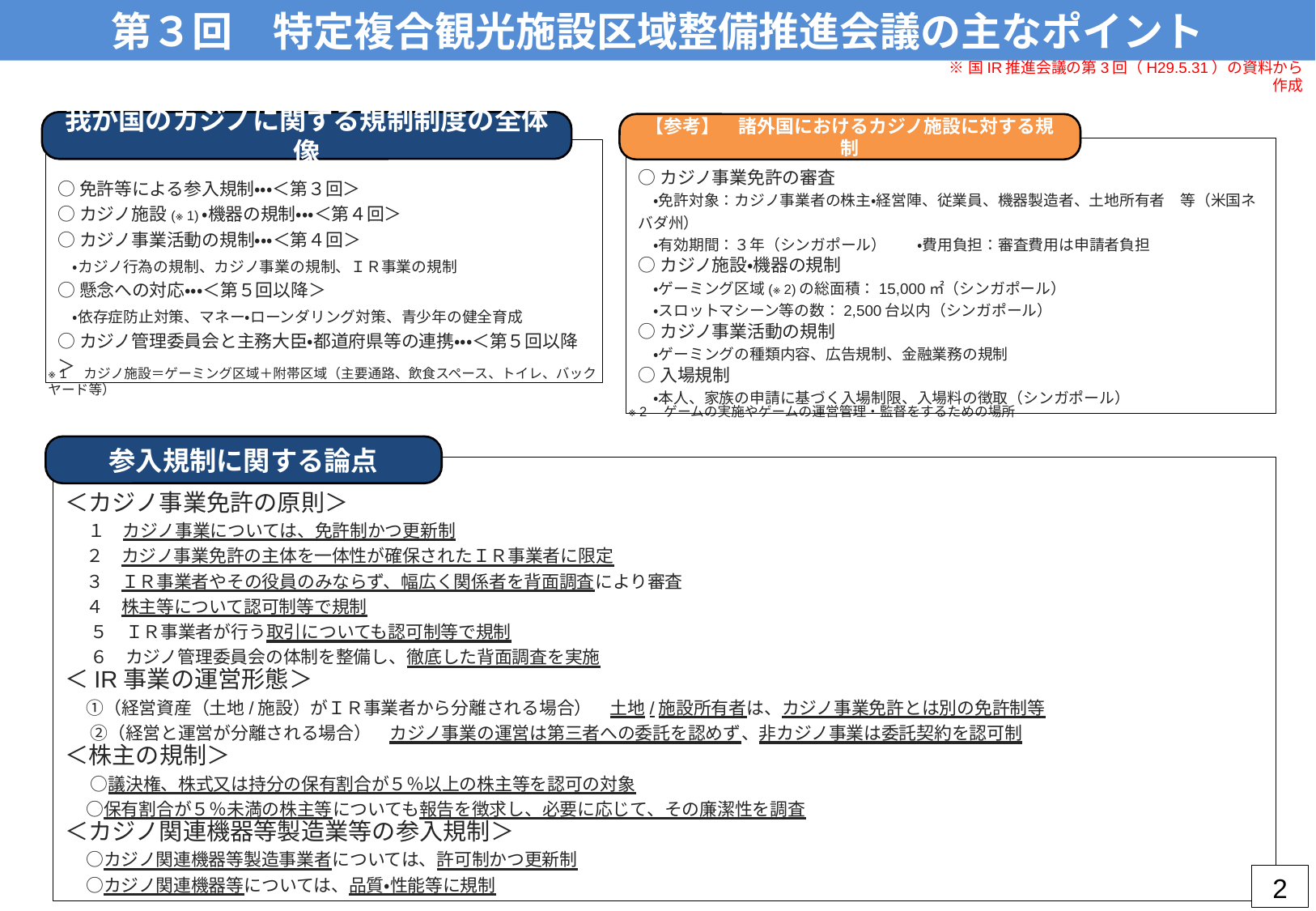

第３回　特定複合観光施設区域整備推進会議の主なポイント
※国IR推進会議の第3回（H29.5.31）の資料から作成
我が国のカジノに関する規制制度の全体像
【参考】　諸外国におけるカジノ施設に対する規制

○カジノ事業免許の審査
　・免許対象：カジノ事業者の株主・経営陣、従業員、機器製造者、土地所有者　等（米国ネバダ州）
　・有効期間：３年（シンガポール）　　・費用負担：審査費用は申請者負担
○カジノ施設・機器の規制
　・ゲーミング区域(※2)の総面積：15,000㎡（シンガポール）
　・スロットマシーン等の数：2,500台以内（シンガポール）
○カジノ事業活動の規制
　・ゲーミングの種類内容、広告規制、金融業務の規制
○入場規制
　・本人、家族の申請に基づく入場制限、入場料の徴取（シンガポール）

○免許等による参入規制・・・＜第３回＞
○カジノ施設(※1)・機器の規制・・・＜第４回＞
○カジノ事業活動の規制・・・＜第４回＞
　・カジノ行為の規制、カジノ事業の規制、ＩＲ事業の規制
○懸念への対応・・・＜第５回以降＞
　・依存症防止対策、マネー・ローンダリング対策、青少年の健全育成
○カジノ管理委員会と主務大臣・都道府県等の連携・・・＜第５回以降＞
※1　カジノ施設＝ゲーミング区域＋附帯区域（主要通路、飲食スペース、トイレ、バックヤード等）
※2　ゲームの実施やゲームの運営管理・監督をするための場所
参入規制に関する論点

＜カジノ事業免許の原則＞
　 １　カジノ事業については、免許制かつ更新制
　 ２　カジノ事業免許の主体を一体性が確保されたＩＲ事業者に限定
　 ３　ＩＲ事業者やその役員のみならず、幅広く関係者を背面調査により審査
　 ４　株主等について認可制等で規制
 　５　ＩＲ事業者が行う取引についても認可制等で規制
 　６　カジノ管理委員会の体制を整備し、徹底した背面調査を実施
＜IR事業の運営形態＞
　 ①（経営資産（土地/施設）がＩＲ事業者から分離される場合）　土地/施設所有者は、カジノ事業免許とは別の免許制等
 　②（経営と運営が分離される場合）　カジノ事業の運営は第三者への委託を認めず、非カジノ事業は委託契約を認可制
＜株主の規制＞
 　○議決権、株式又は持分の保有割合が５％以上の株主等を認可の対象
　 ○保有割合が５％未満の株主等についても報告を徴求し、必要に応じて、その廉潔性を調査
＜カジノ関連機器等製造業等の参入規制＞
　 ○カジノ関連機器等製造事業者については、許可制かつ更新制
　 ○カジノ関連機器等については、品質・性能等に規制
2